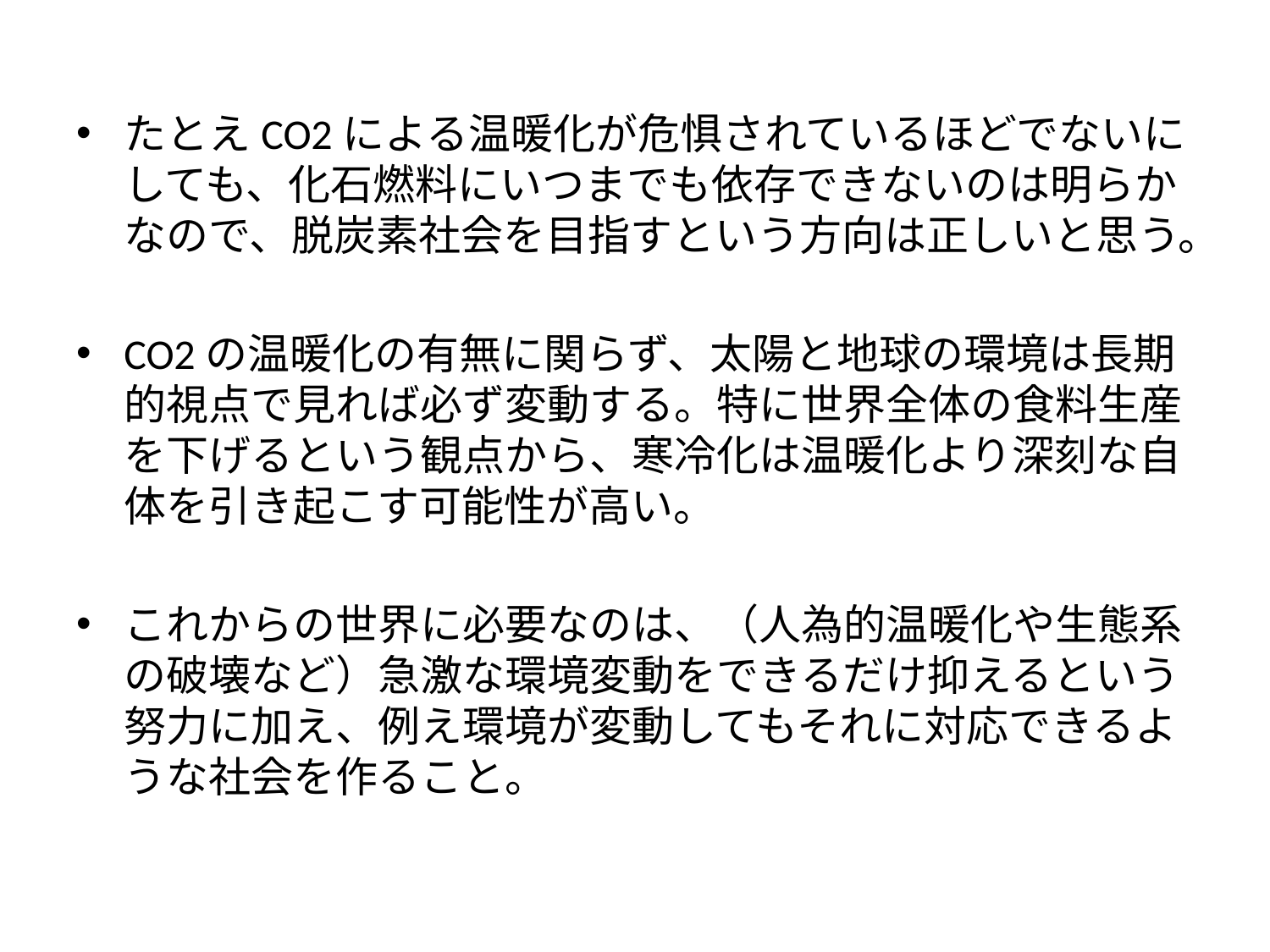

たとえCO2による温暖化が危惧されているほどでないにしても、化石燃料にいつまでも依存できないのは明らかなので、脱炭素社会を目指すという方向は正しいと思う。

CO2の温暖化の有無に関らず、太陽と地球の環境は長期的視点で見れば必ず変動する。特に世界全体の食料生産を下げるという観点から、寒冷化は温暖化より深刻な自体を引き起こす可能性が高い。

これからの世界に必要なのは、（人為的温暖化や生態系の破壊など）急激な環境変動をできるだけ抑えるという努力に加え、例え環境が変動してもそれに対応できるような社会を作ること。